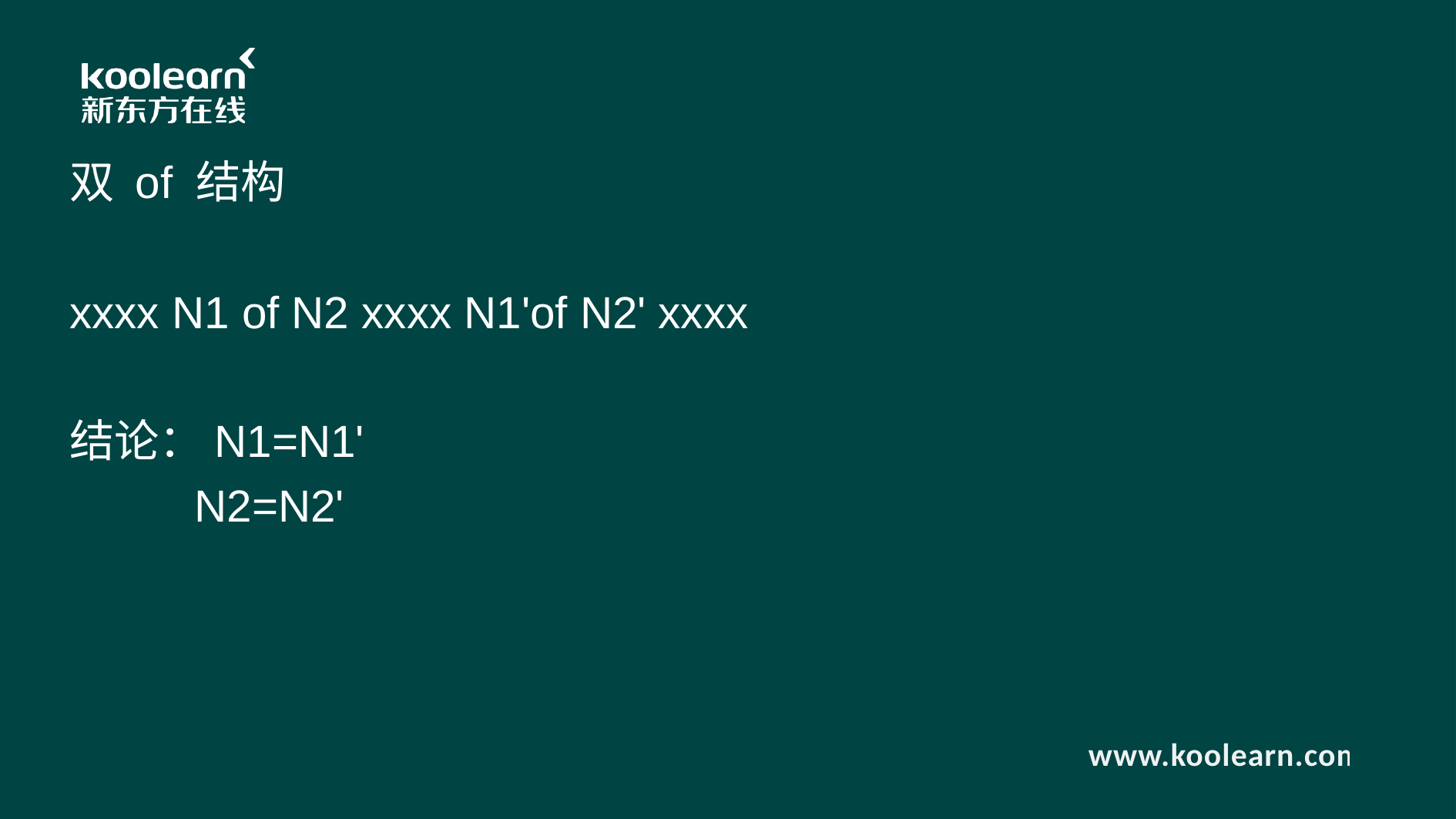

双 of 结构

xxxx N1 of N2 xxxx N1'of N2' xxxx

结论：N1=N1'
          N2=N2'